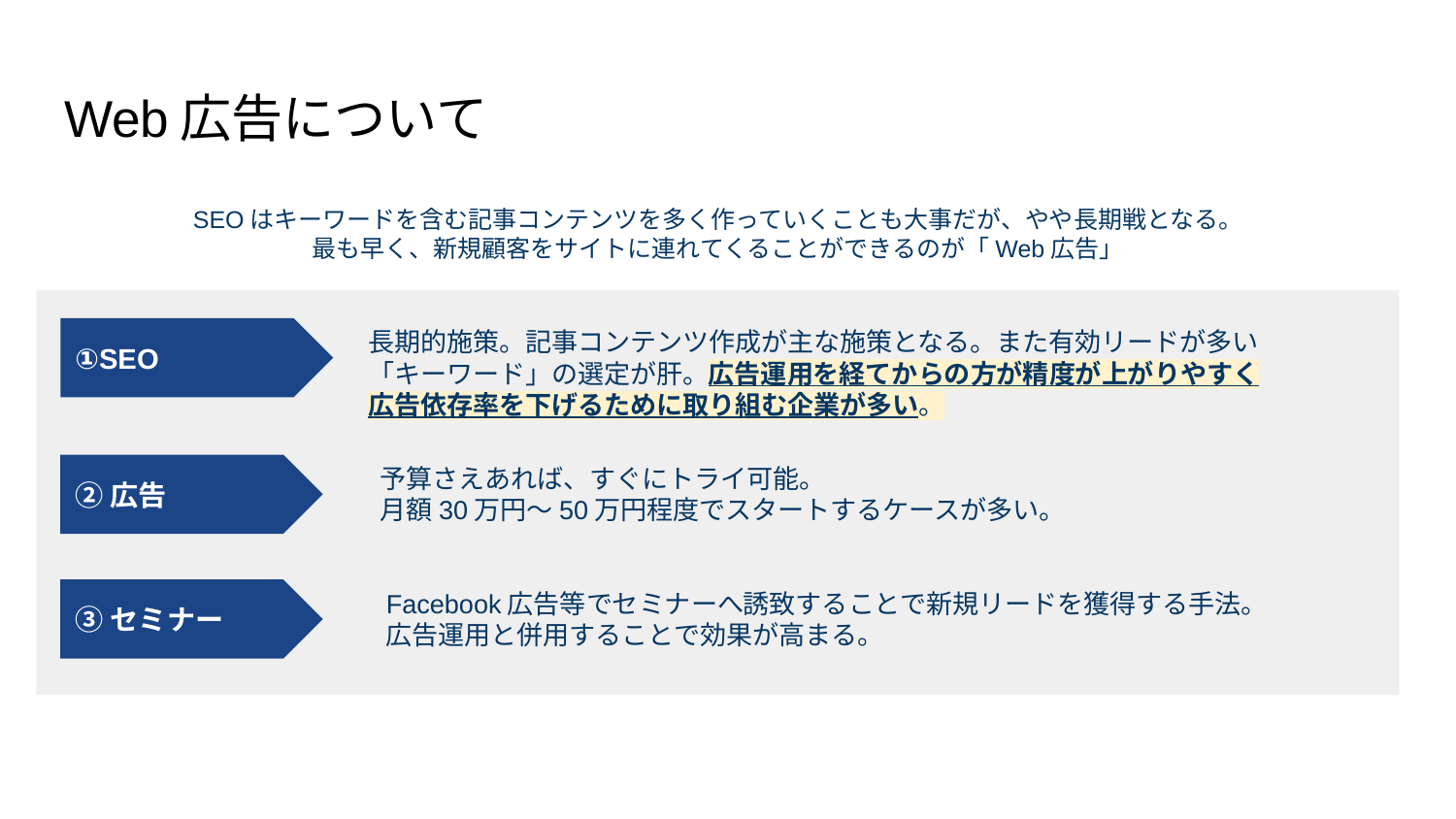

# Web広告について
SEOはキーワードを含む記事コンテンツを多く作っていくことも大事だが、やや長期戦となる。
最も早く、新規顧客をサイトに連れてくることができるのが「Web広告」

長期的施策。記事コンテンツ作成が主な施策となる。また有効リードが多い
「キーワード」の選定が肝。広告運用を経てからの方が精度が上がりやすく
広告依存率を下げるために取り組む企業が多い。
①SEO
予算さえあれば、すぐにトライ可能。
月額30万円～50万円程度でスタートするケースが多い。
②広告
Facebook広告等でセミナーへ誘致することで新規リードを獲得する手法。
広告運用と併用することで効果が高まる。
③セミナー